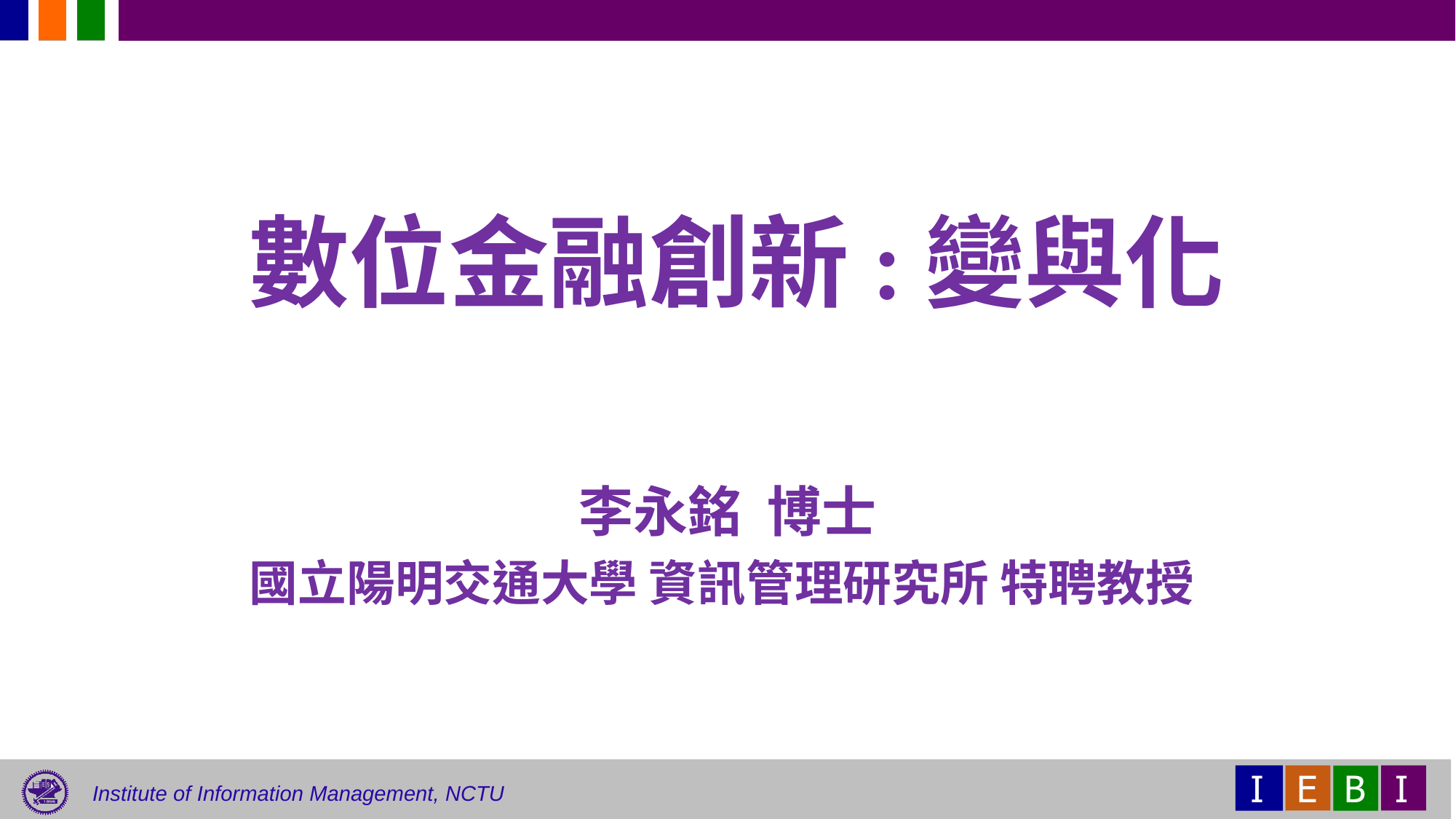

# 數位金融創新:變與化
李永銘  博士
國立陽明交通大學 資訊管理研究所 特聘教授